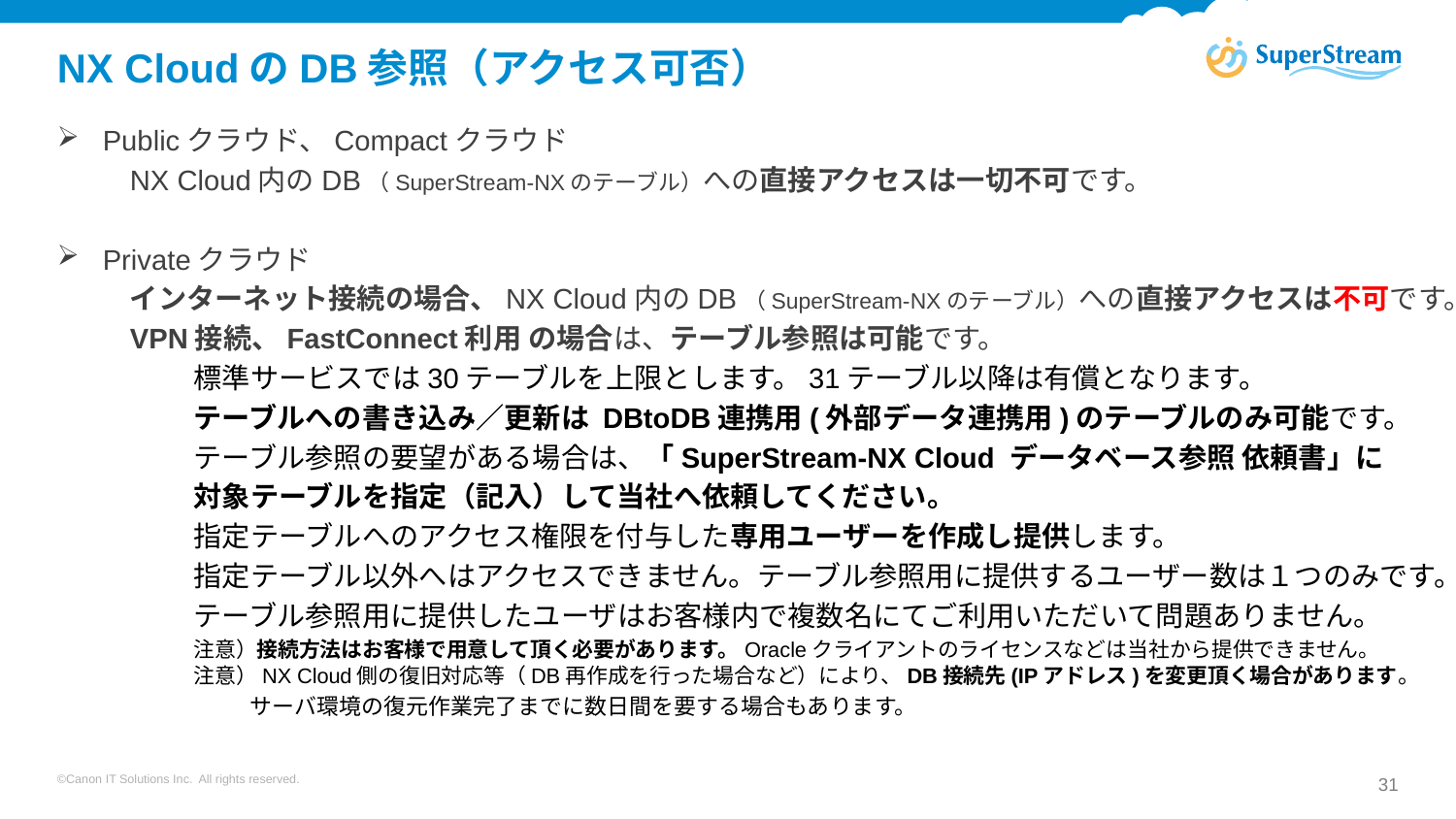

# NX CloudのDB参照（アクセス可否）
Publicクラウド、Compactクラウド
NX Cloud内のDB（SuperStream-NXのテーブル）への直接アクセスは一切不可です。

Privateクラウド
インターネット接続の場合、NX Cloud内のDB（SuperStream-NXのテーブル）への直接アクセスは不可です。
VPN接続、FastConnect利用 の場合は、テーブル参照は可能です。
標準サービスでは30テーブルを上限とします。31テーブル以降は有償となります。
テーブルへの書き込み／更新は DBtoDB連携用(外部データ連携用)のテーブルのみ可能です。
テーブル参照の要望がある場合は、「SuperStream-NX Cloud データベース参照 依頼書」に
対象テーブルを指定（記入）して当社へ依頼してください。
指定テーブルへのアクセス権限を付与した専用ユーザーを作成し提供します。
指定テーブル以外へはアクセスできません。テーブル参照用に提供するユーザー数は１つのみです。
テーブル参照用に提供したユーザはお客様内で複数名にてご利用いただいて問題ありません。
注意）接続方法はお客様で用意して頂く必要があります。Oracleクライアントのライセンスなどは当社から提供できません。
注意）NX Cloud側の復旧対応等（DB再作成を行った場合など）により、DB接続先(IPアドレス)を変更頂く場合があります。
　　   サーバ環境の復元作業完了までに数日間を要する場合もあります。
©Canon IT Solutions Inc.  All rights reserved.
31